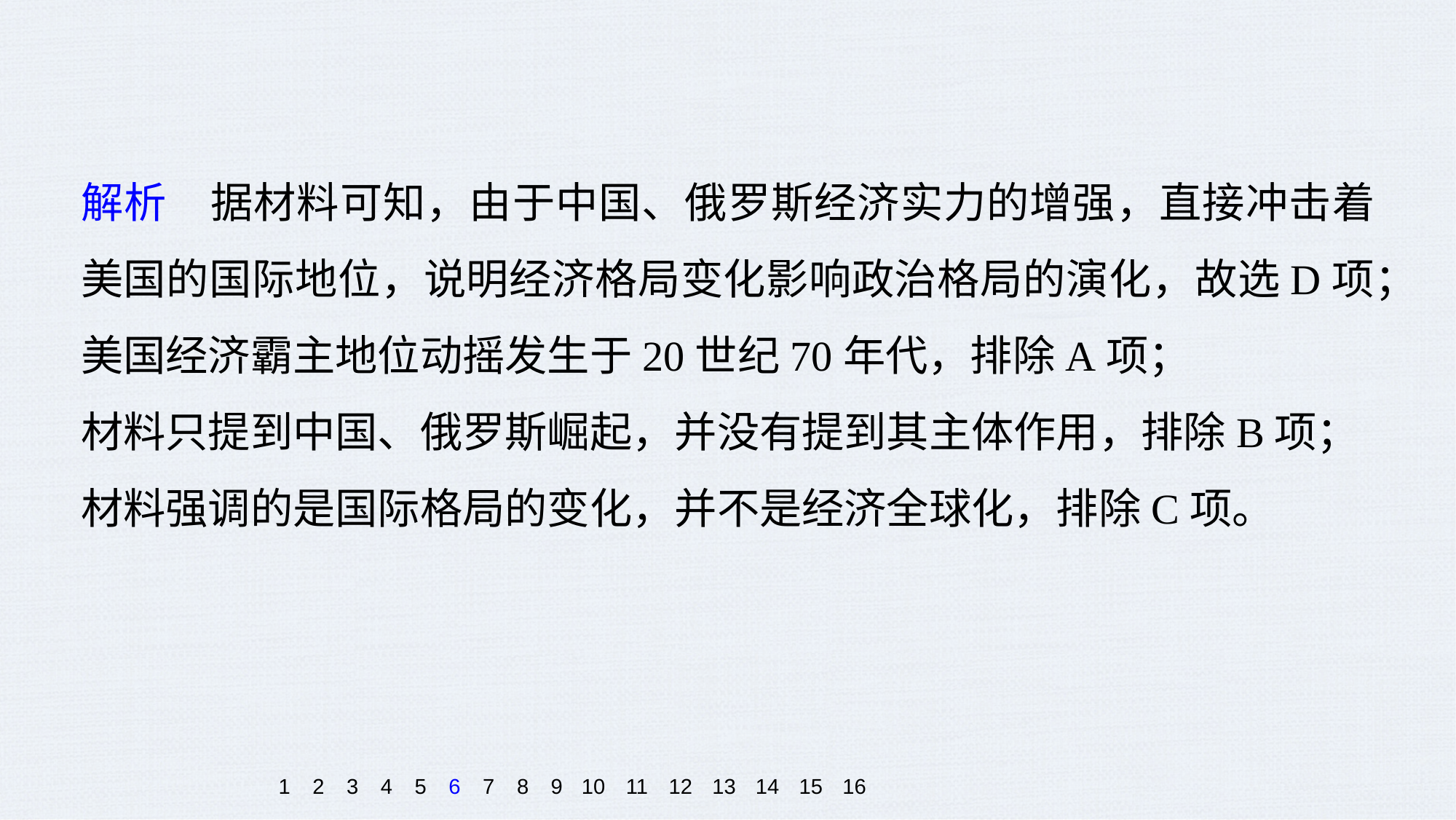

解析　据材料可知，由于中国、俄罗斯经济实力的增强，直接冲击着美国的国际地位，说明经济格局变化影响政治格局的演化，故选D项；
美国经济霸主地位动摇发生于20世纪70年代，排除A项；
材料只提到中国、俄罗斯崛起，并没有提到其主体作用，排除B项；
材料强调的是国际格局的变化，并不是经济全球化，排除C项。
1
2
3
4
5
6
7
8
9
10
11
12
13
14
15
16